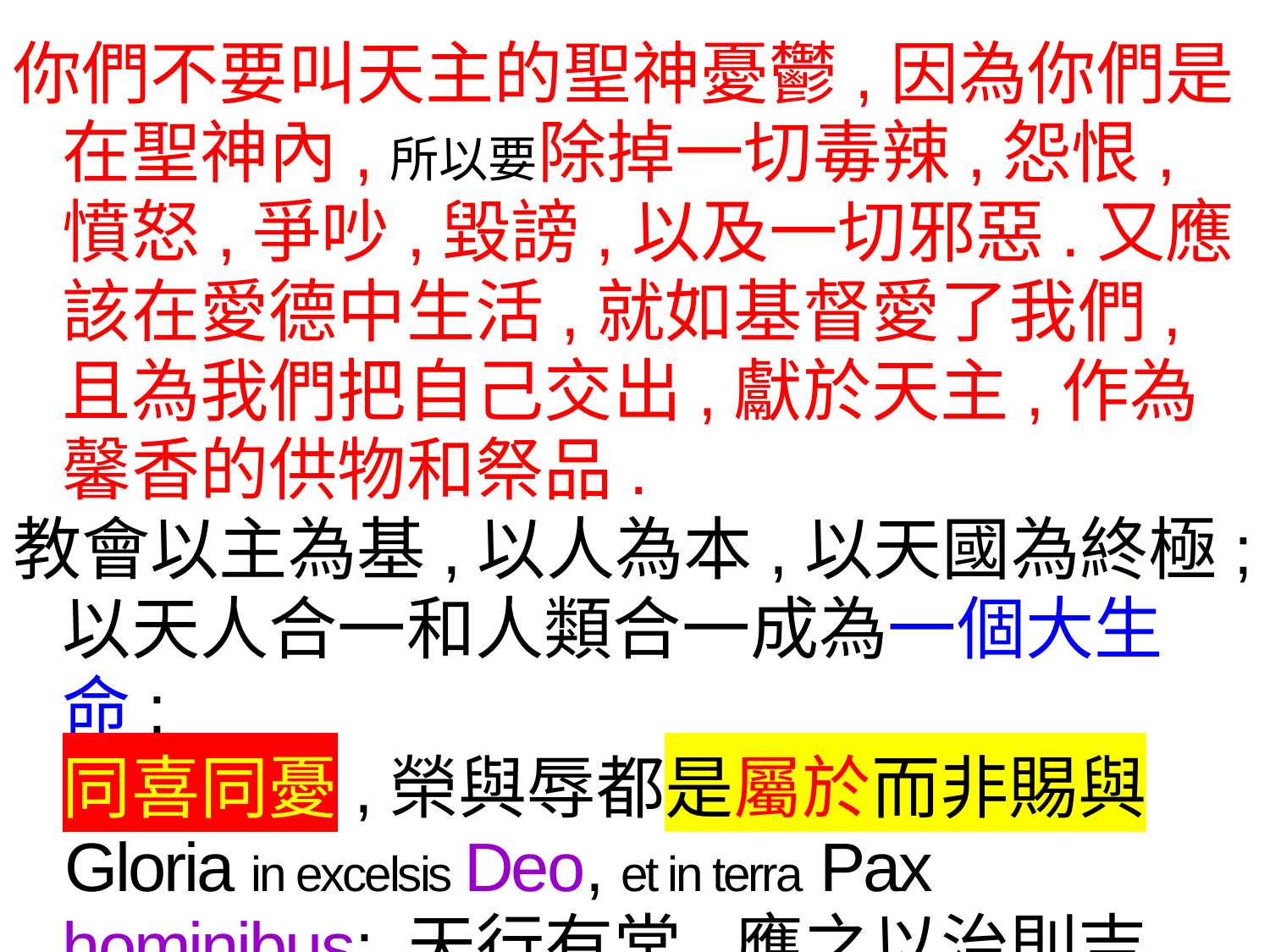

你們不要叫天主的聖神憂鬱,因為你們是在聖神內,所以要除掉一切毒辣,怨恨,憤怒,爭吵,毀謗,以及一切邪惡.又應該在愛德中生活,就如基督愛了我們,且為我們把自己交出,獻於天主,作為馨香的供物和祭品.
教會以主為基,以人為本,以天國為終極;以天人合一和人類合一成為一個大生命;
同喜同憂,榮與辱都是屬於而非賜與
   Gloria in excelsis Deo, et in terra Pax hominibus; 天行有常,應之以治則吉,亂則凶.